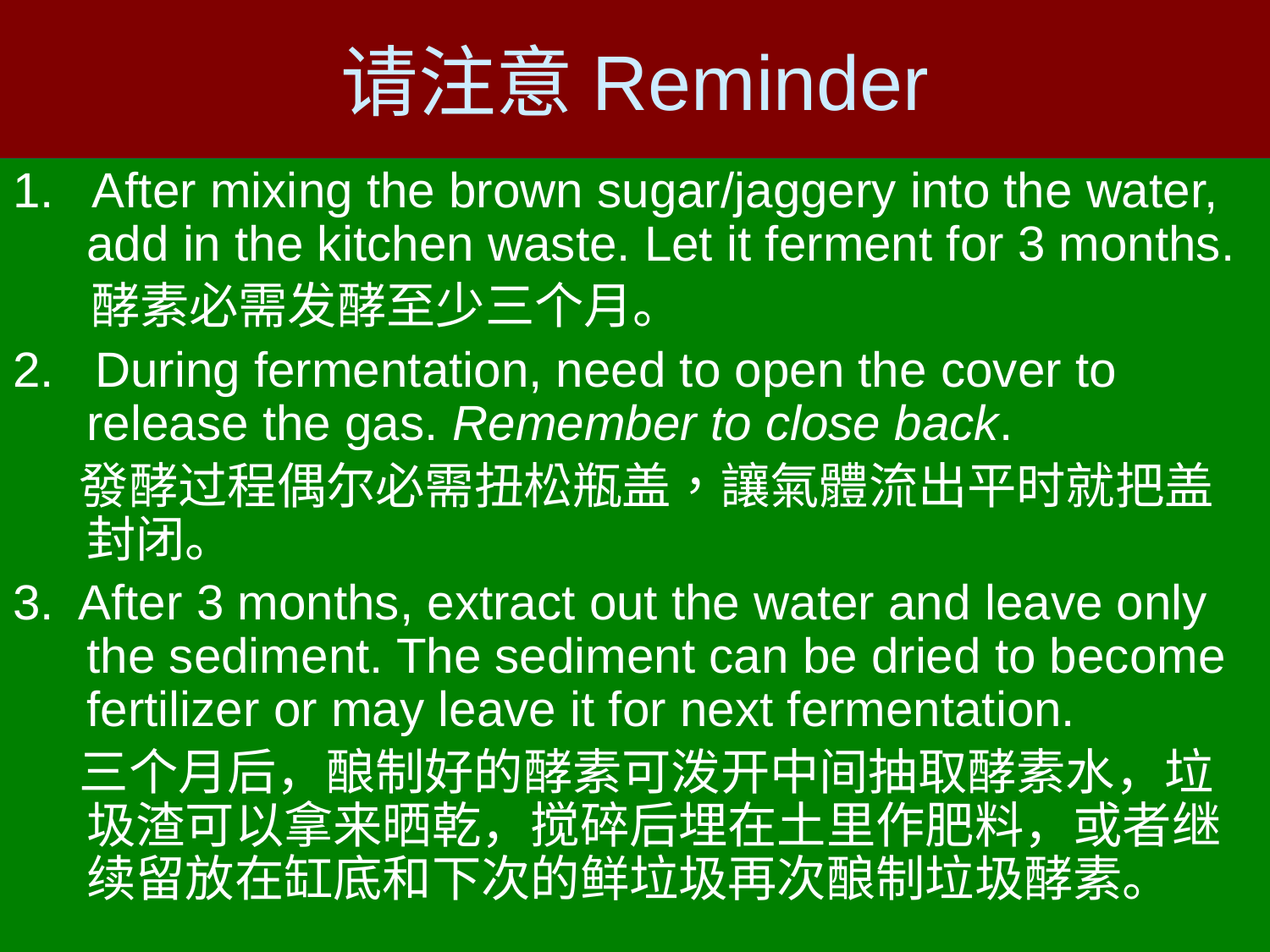

# 请注意Reminder
1.   After mixing the brown sugar/jaggery into the water, add in the kitchen waste. Let it ferment for 3 months.
      酵素必需发酵至少三个月。
2.   During fermentation, need to open the cover to release the gas. Remember to close back.
     發酵过程偶尔必需扭松瓶盖，讓氣體流出平时就把盖封闭。
3.  After 3 months, extract out the water and leave only  the sediment. The sediment can be dried to become fertilizer or may leave it for next fermentation.
     三个月后，酿制好的酵素可泼开中间抽取酵素水，垃圾渣可以拿来晒乾，搅碎后埋在土里作肥料，或者继续留放在缸底和下次的鲜垃圾再次酿制垃圾酵素。